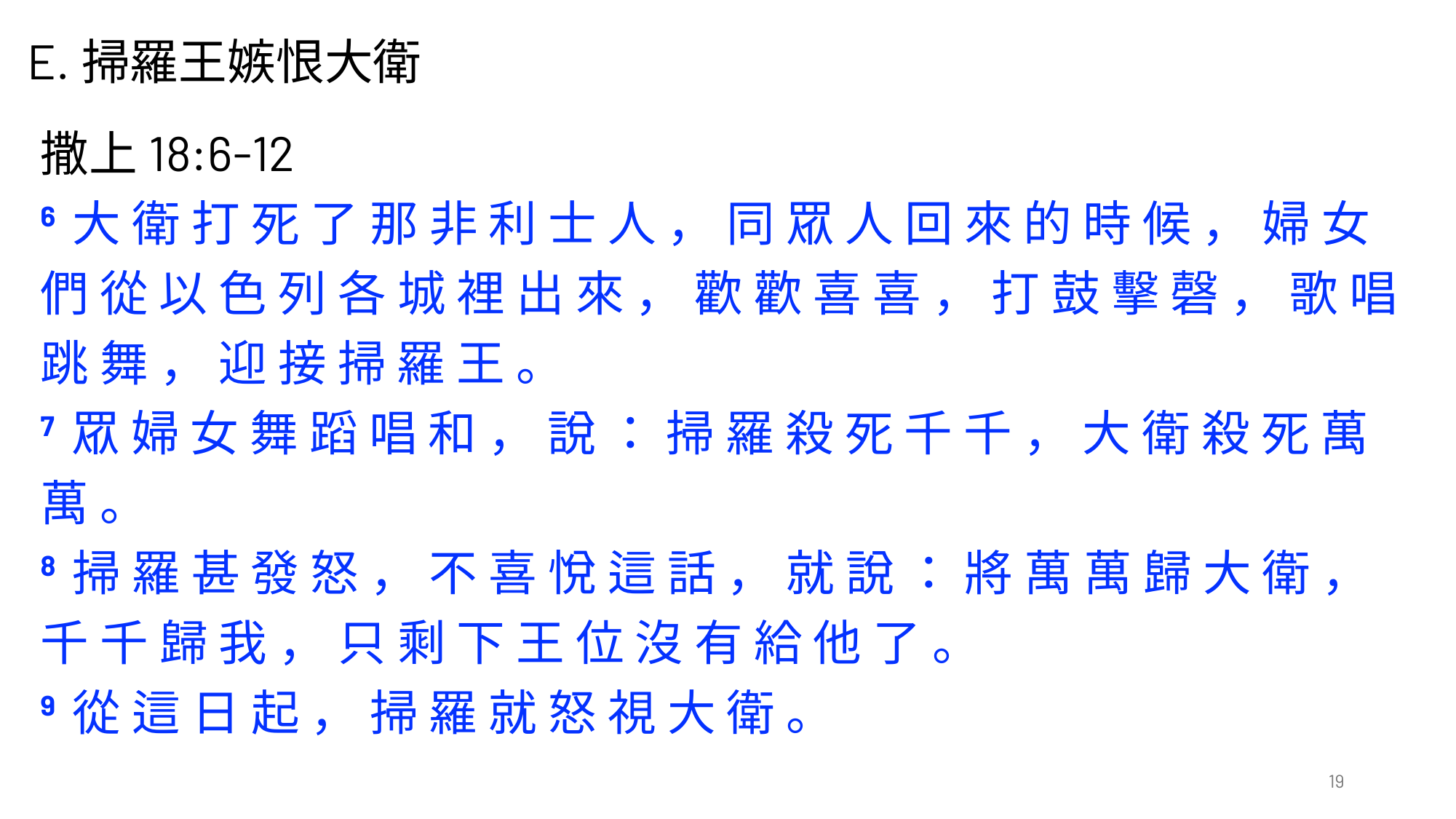

# E.掃羅王嫉恨大衛
撒上18:6-12
6 大 衛 打 死 了 那 非 利 士 人 ， 同 眾 人 回 來 的 時 候 ， 婦 女 們 從 以 色 列 各 城 裡 出 來 ， 歡 歡 喜 喜 ， 打 鼓 擊 磬 ， 歌 唱 跳 舞 ， 迎 接 掃 羅 王 。
7 眾 婦 女 舞 蹈 唱 和 ， 說 ： 掃 羅 殺 死 千 千 ， 大 衛 殺 死 萬 萬 。
8 掃 羅 甚 發 怒 ， 不 喜 悅 這 話 ， 就 說 ： 將 萬 萬 歸 大 衛 ， 千 千 歸 我 ， 只 剩 下 王 位 沒 有 給 他 了 。
9 從 這 日 起 ， 掃 羅 就 怒 視 大 衛 。
19